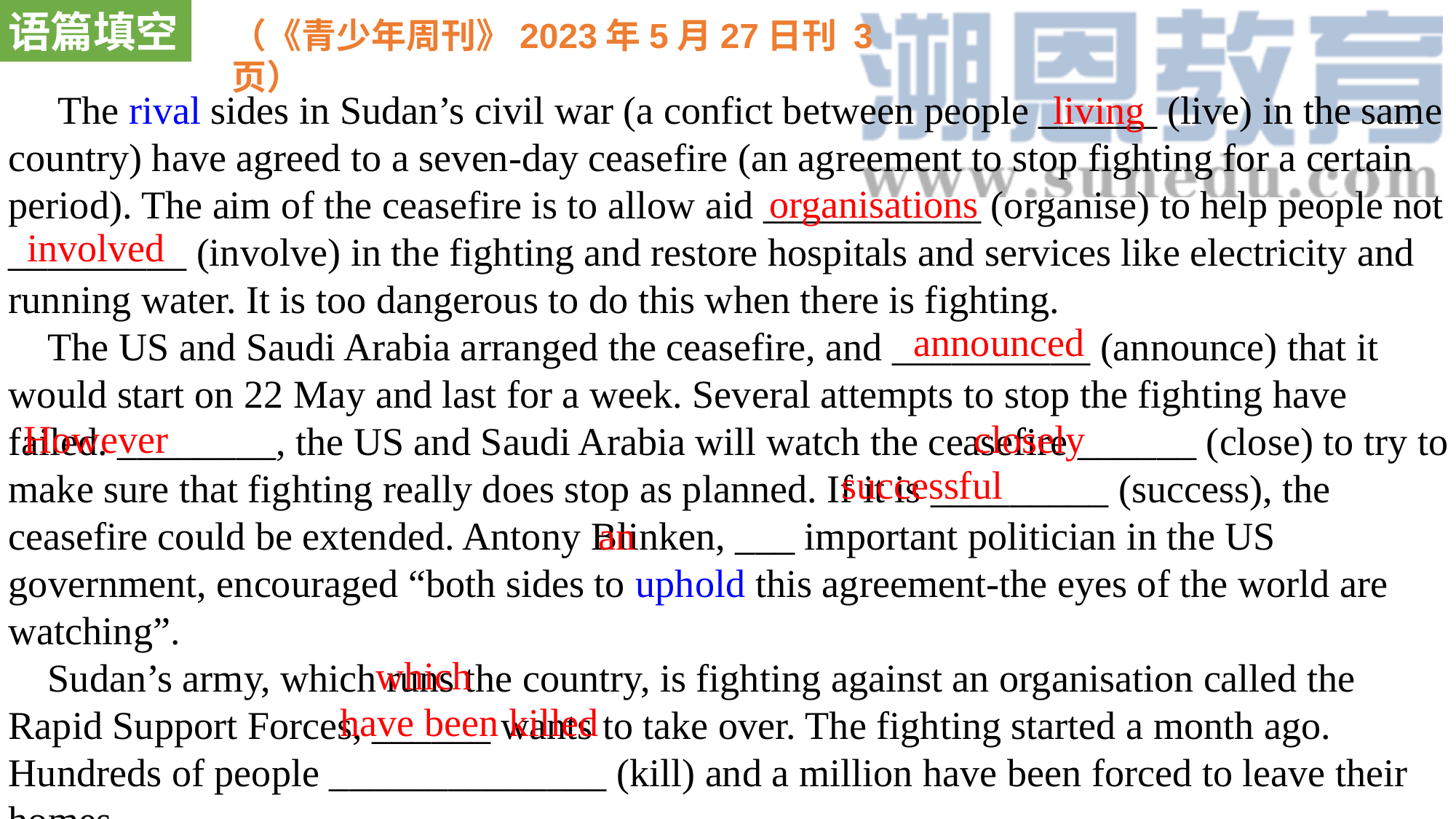

语篇填空
（《青少年周刊》2023年5月27日刊 3页）
     The rival sides in Sudan’s civil war (a confict between people ______ (live) in the same country) have agreed to a seven-day ceasefire (an agreement to stop fighting for a certain period). The aim of the ceasefire is to allow aid ___________ (organise) to help people not _________ (involve) in the fighting and restore hospitals and services like electricity and running water. It is too dangerous to do this when there is fighting.
    The US and Saudi Arabia arranged the ceasefire, and __________ (announce) that it would start on 22 May and last for a week. Several attempts to stop the fighting have failed. ________, the US and Saudi Arabia will watch the ceasefire ______ (close) to try to make sure that fighting really does stop as planned. If it is _________ (success), the ceasefire could be extended. Antony Blinken, ___ important politician in the US government, encouraged “both sides to uphold this agreement-the eyes of the world are watching”.
    Sudan’s army, which runs the country, is fighting against an organisation called the Rapid Support Forces, ______ wants to take over. The fighting started a month ago. Hundreds of people ______________ (kill) and a million have been forced to leave their homes.
living
organisations
involved
announced
However
closely
successful
an
which
have been killed